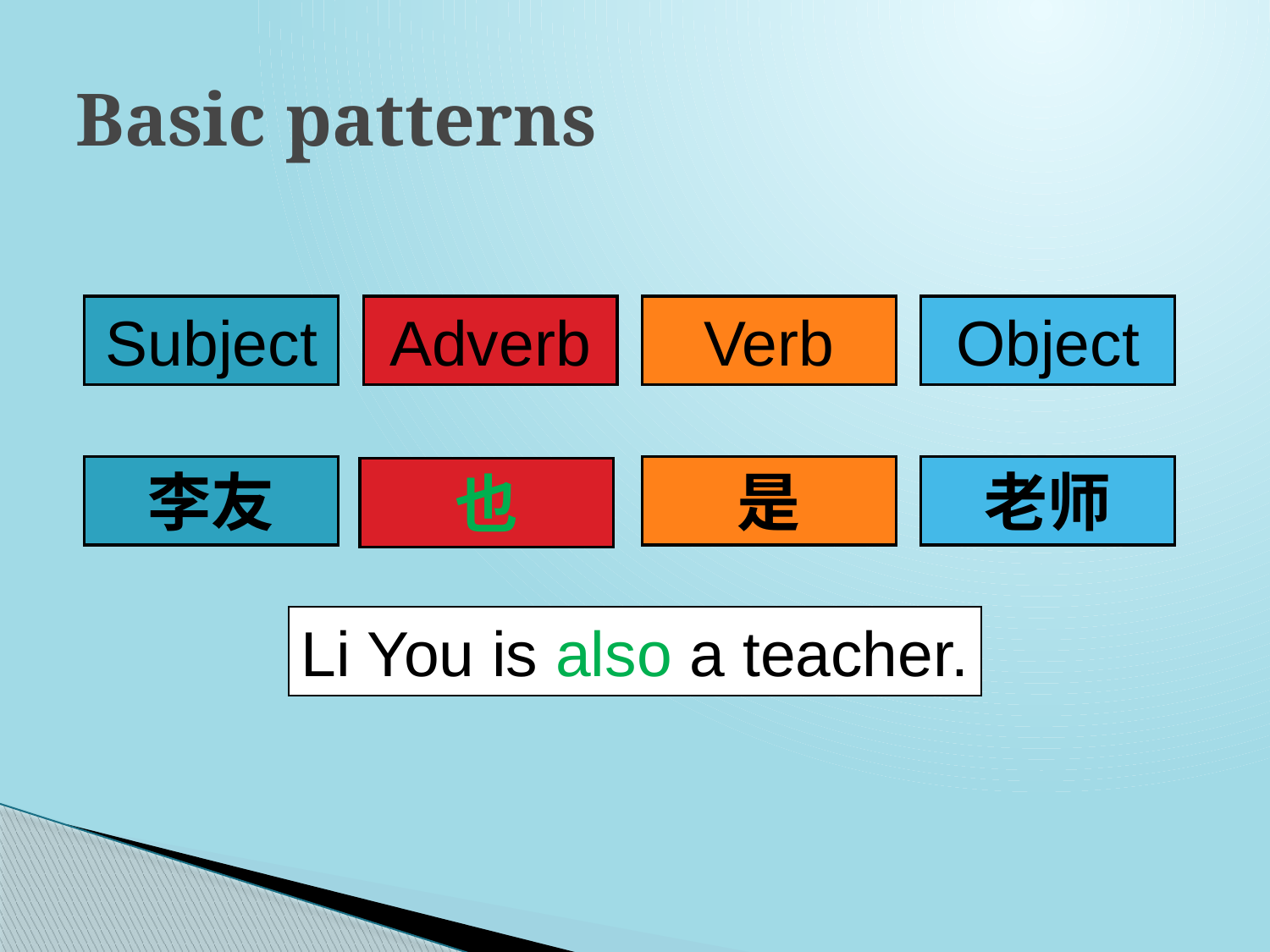

# Basic patterns
Subject
Adverb
Verb
Object
李友
是
老师
也
Li You is also a teacher.